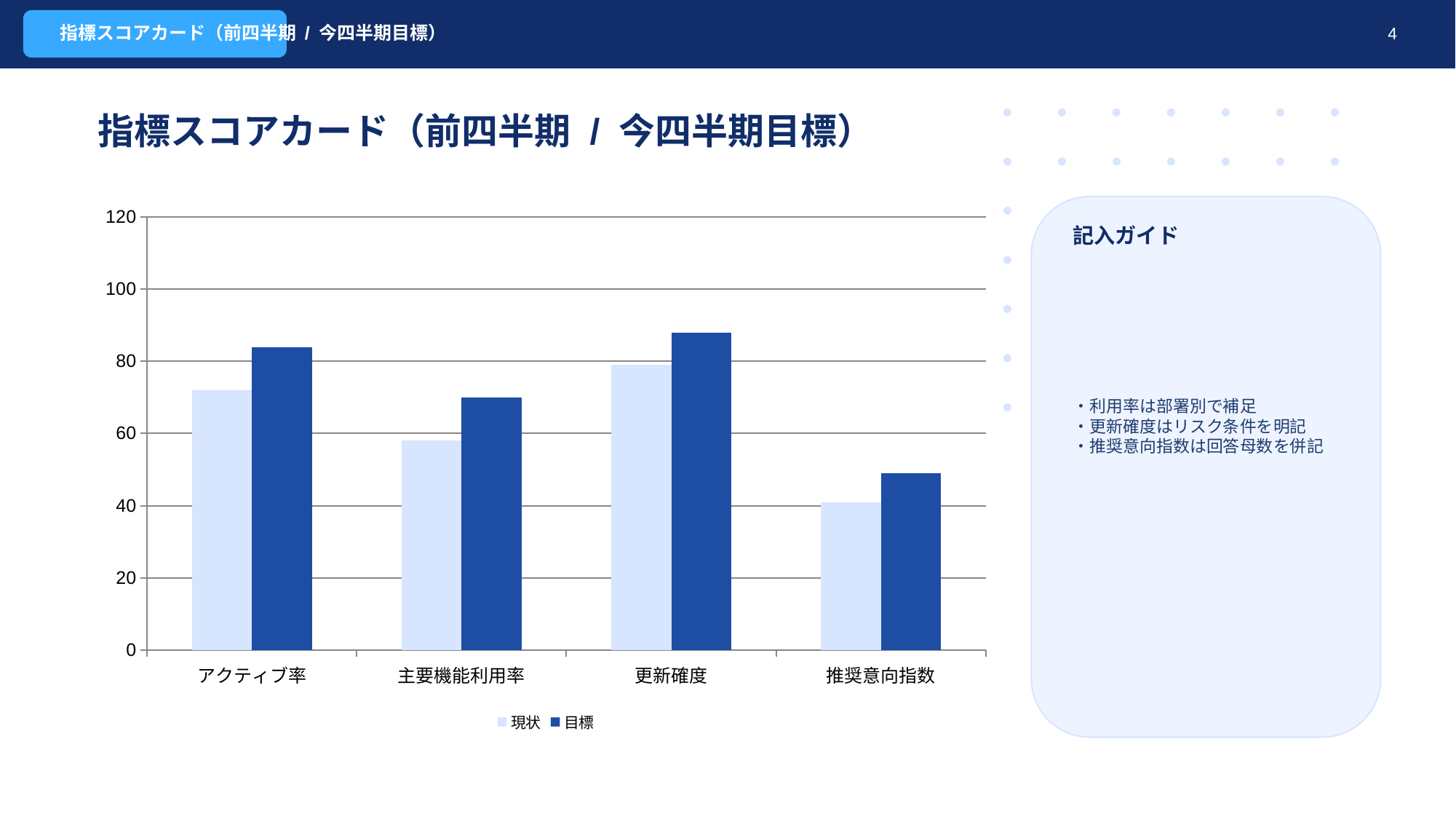

指標スコアカード（前四半期 / 今四半期目標）
4
指標スコアカード（前四半期 / 今四半期目標）

### Chart

| Category | 現状 | 目標 |
|---|---|---|
| アクティブ率 | 72.0 | 84.0 |
| 主要機能利用率 | 58.0 | 70.0 |
| 更新確度 | 79.0 | 88.0 |
| 推奨意向指数 | 41.0 | 49.0 |

記入ガイド

・利用率は部署別で補足
・更新確度はリスク条件を明記
・推奨意向指数は回答母数を併記